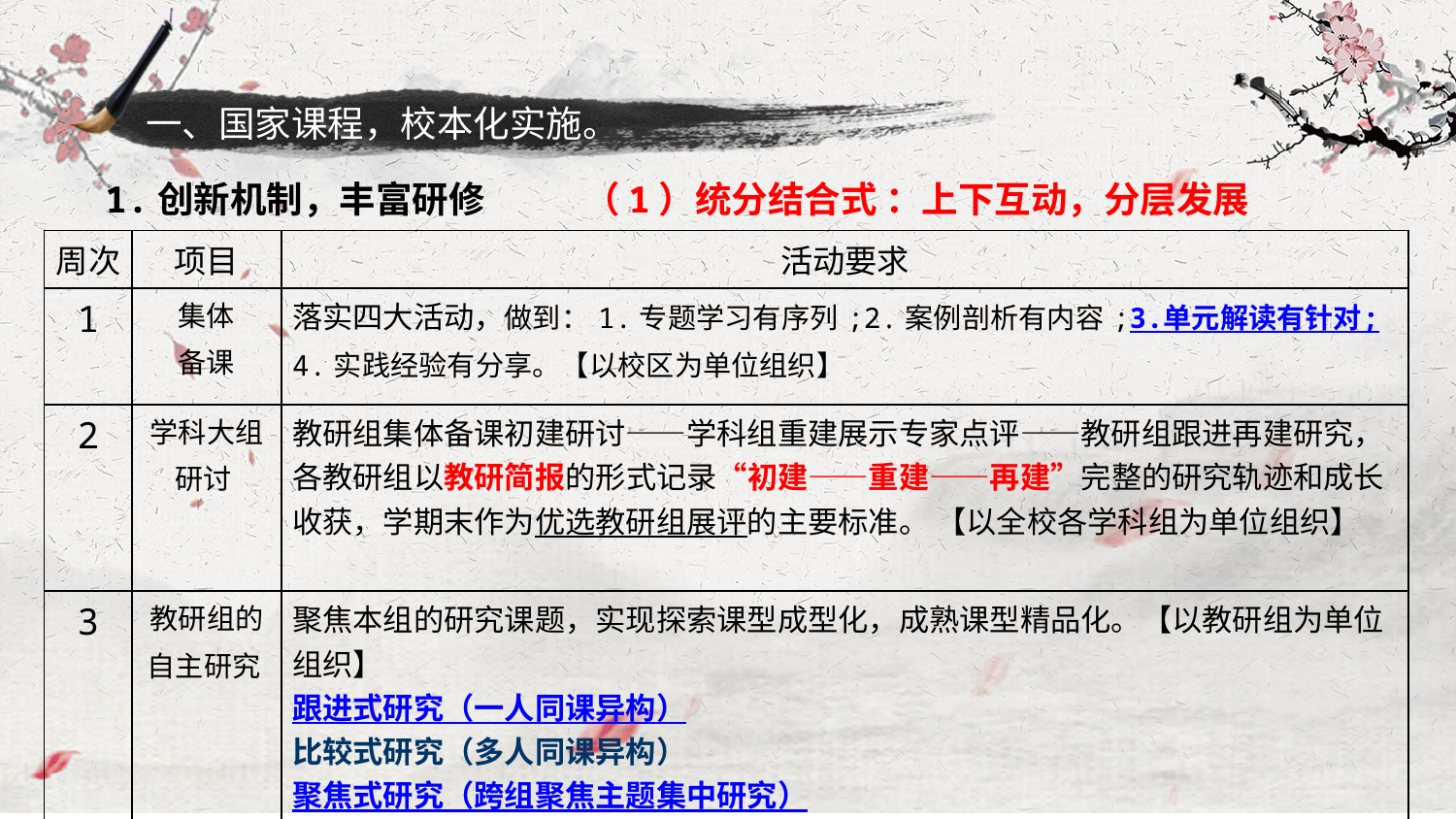

# 一、国家课程，校本化实施。
1.创新机制，丰富研修
（1）统分结合式 ：上下互动，分层发展
| 周次 | 项目 | 活动要求 |
| --- | --- | --- |
| 1 | 集体 备课 | 落实四大活动，做到：1.专题学习有序列;2.案例剖析有内容;3.单元解读有针对; 4.实践经验有分享。【以校区为单位组织】 |
| 2 | 学科大组 研讨 | 教研组集体备课初建研讨——学科组重建展示专家点评——教研组跟进再建研究，各教研组以教研简报的形式记录“初建——重建——再建”完整的研究轨迹和成长收获，学期末作为优选教研组展评的主要标准。 【以全校各学科组为单位组织】 |
| 3 | 教研组的 自主研究 | 聚焦本组的研究课题，实现探索课型成型化，成熟课型精品化。【以教研组为单位组织】 跟进式研究（一人同课异构） 比较式研究（多人同课异构） 聚焦式研究（跨组聚焦主题集中研究） |
| 4 | 专项能力 考核 | 聚焦学科关键能力，强化自主命题设计能力。 |